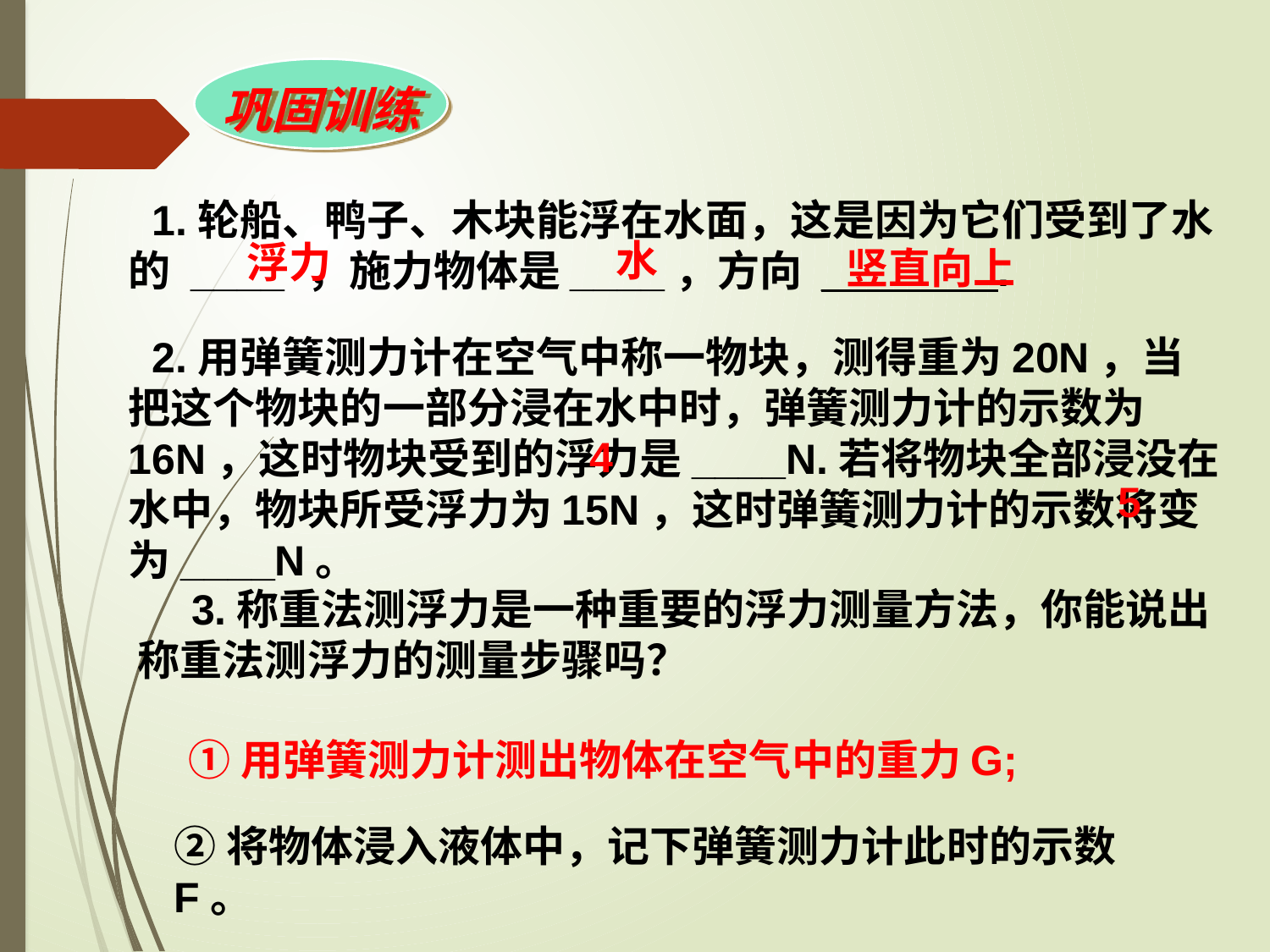

巩固训练
  1.轮船、鸭子、木块能浮在水面，这是因为它们受到了水的 ____ ，施力物体是____，方向 _____     .
水
浮力

竖直向上
  2.用弹簧测力计在空气中称一物块，测得重为20N，当把这个物块的一部分浸在水中时，弹簧测力计的示数为16N，这时物块受到的浮力是____N.若将物块全部浸没在水中，物块所受浮力为15N，这时弹簧测力计的示数将变为____N。
4
5
      3.称重法测浮力是一种重要的浮力测量方法，你能说出称重法测浮力的测量步骤吗？
①用弹簧测力计测出物体在空气中的重力G;
②将物体浸入液体中，记下弹簧测力计此时的示数F。